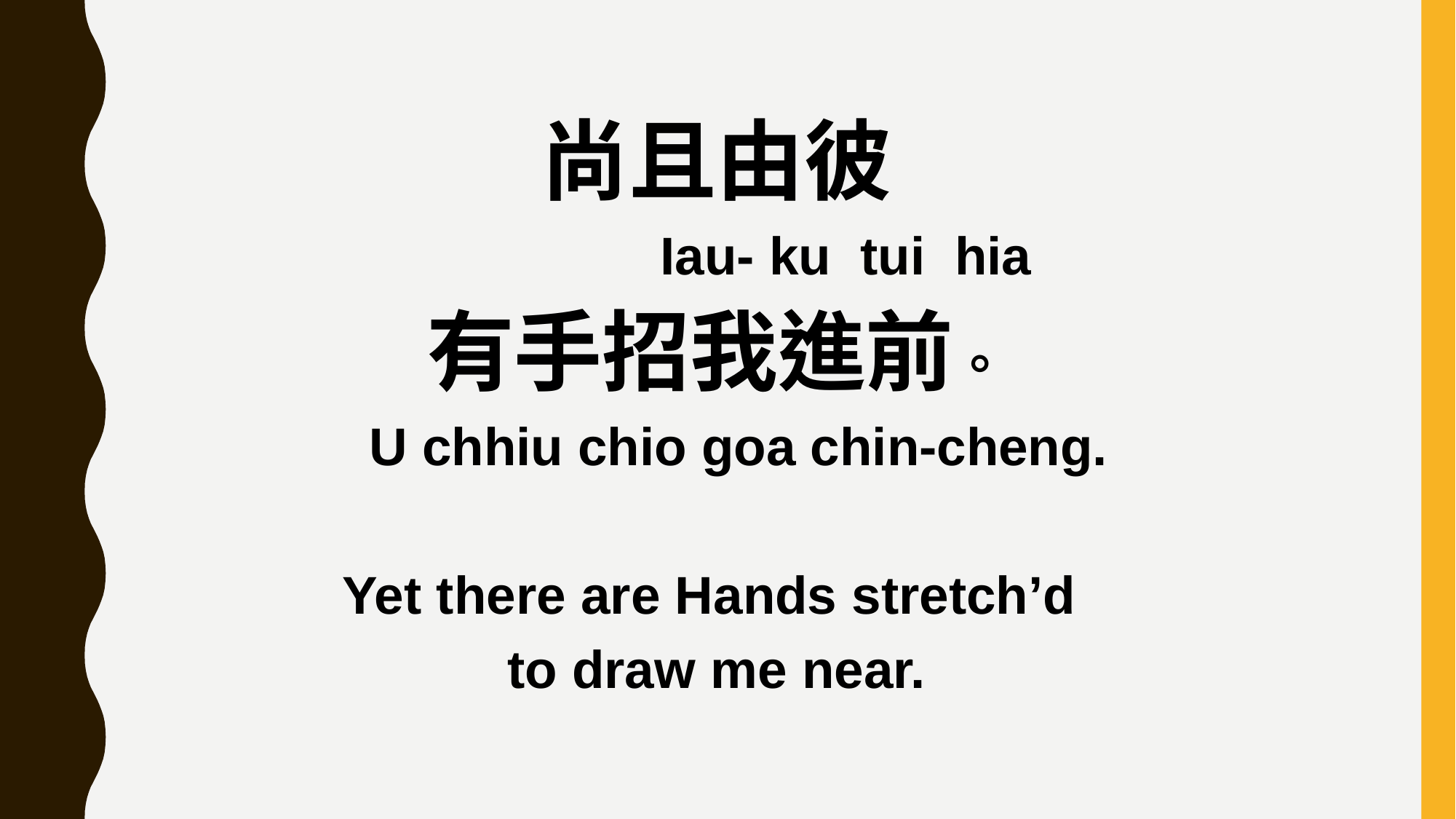

尚且由彼
                                       Iau- ku  tui  hia
有手招我進前。
   U chhiu chio goa chin-cheng.

Yet there are Hands stretch’d
to draw me near.